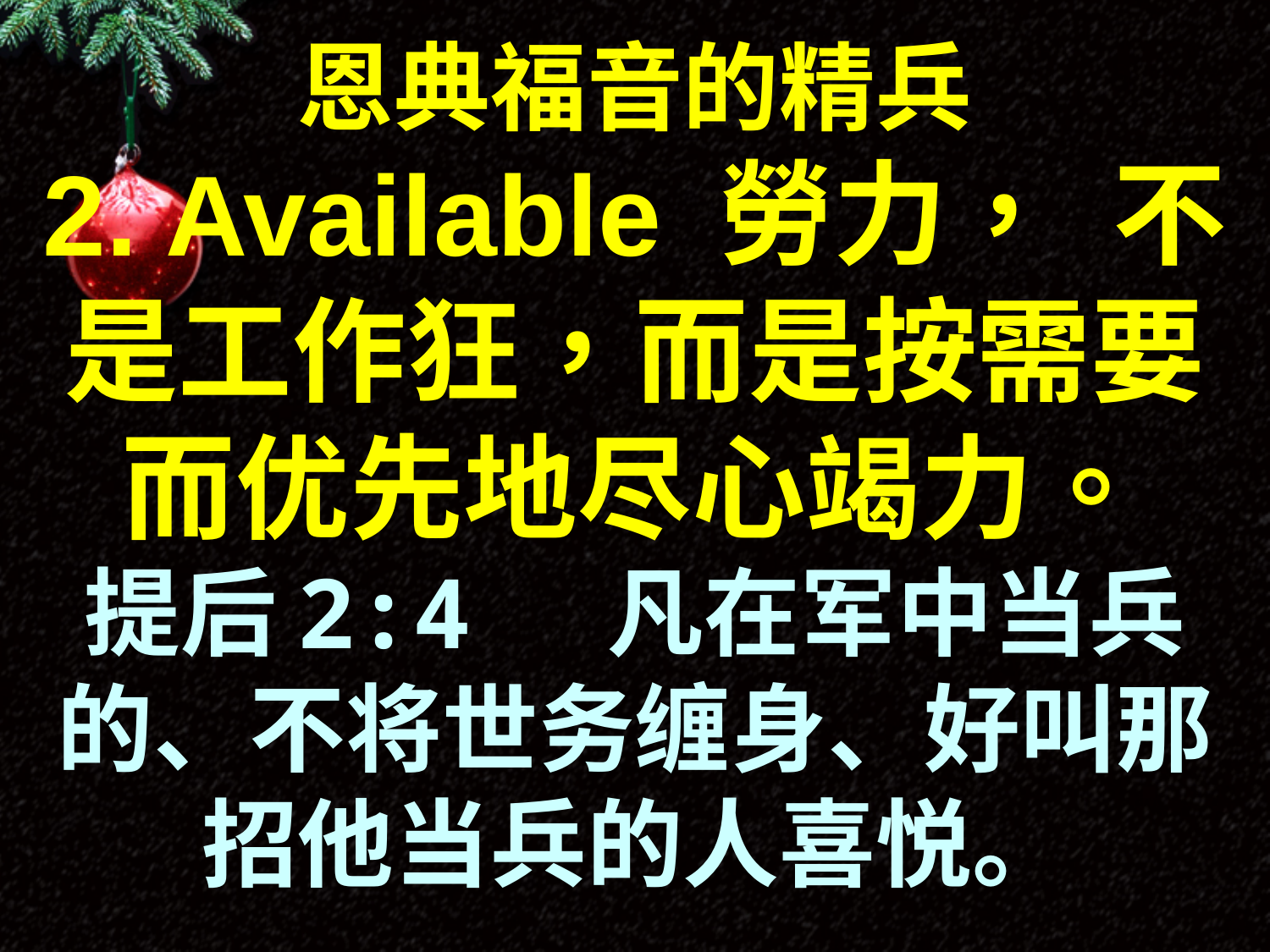

恩典福音的精兵
2. Available 勞力，  不是工作狂，而是按需要而优先地尽心竭力。
提后2:4  凡在军中当兵的、不将世务缠身、好叫那招他当兵的人喜悦。